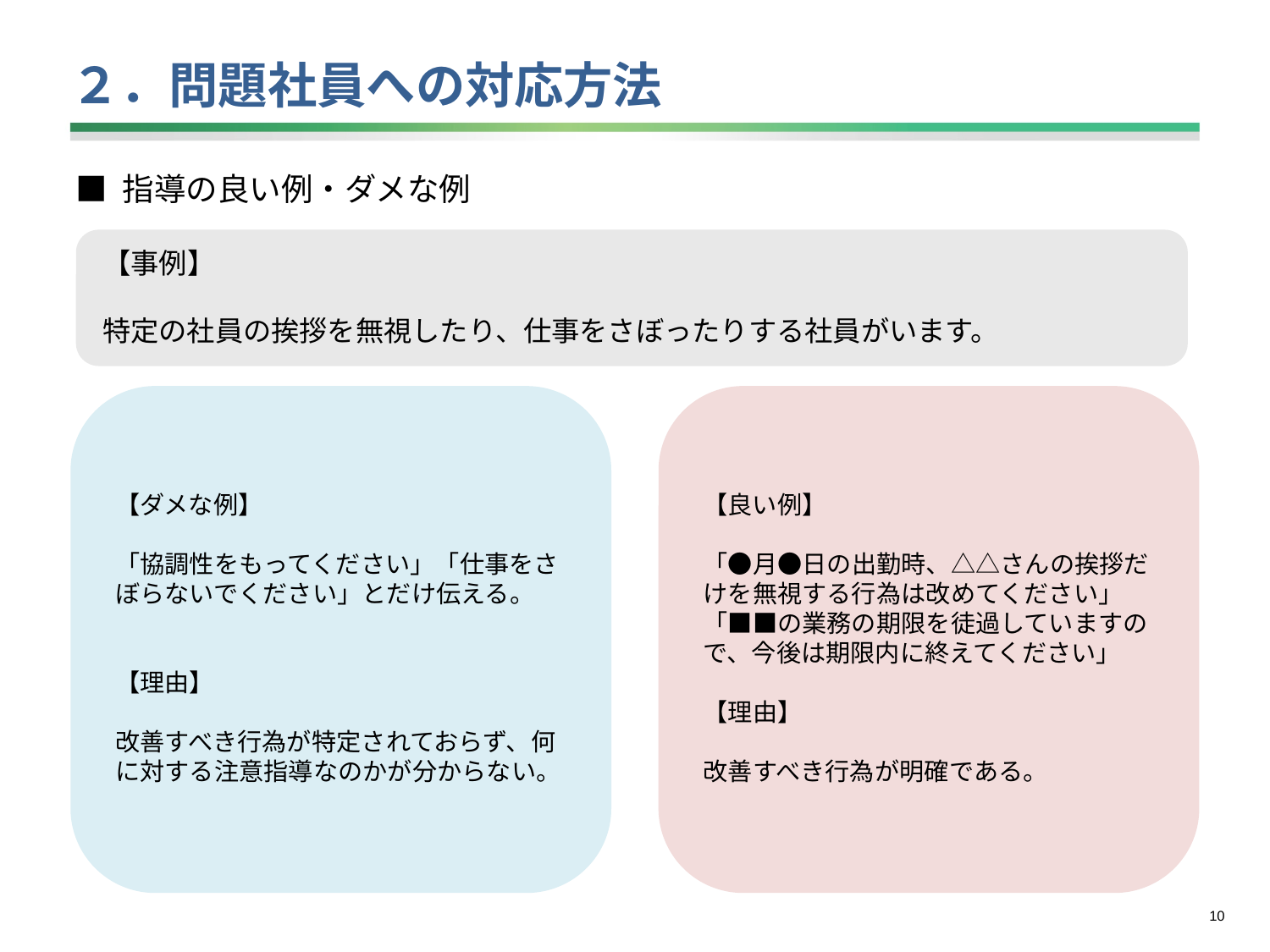

# ２．問題社員への対応方法
■ 指導の良い例・ダメな例
【事例】

特定の社員の挨拶を無視したり、仕事をさぼったりする社員がいます。
【ダメな例】

「協調性をもってください」「仕事をさぼらないでください」とだけ伝える。

【理由】

改善すべき行為が特定されておらず、何に対する注意指導なのかが分からない。
【良い例】

「●月●日の出勤時、△△さんの挨拶だけを無視する行為は改めてください」
「■■の業務の期限を徒過していますので、今後は期限内に終えてください」

【理由】

改善すべき行為が明確である。
10